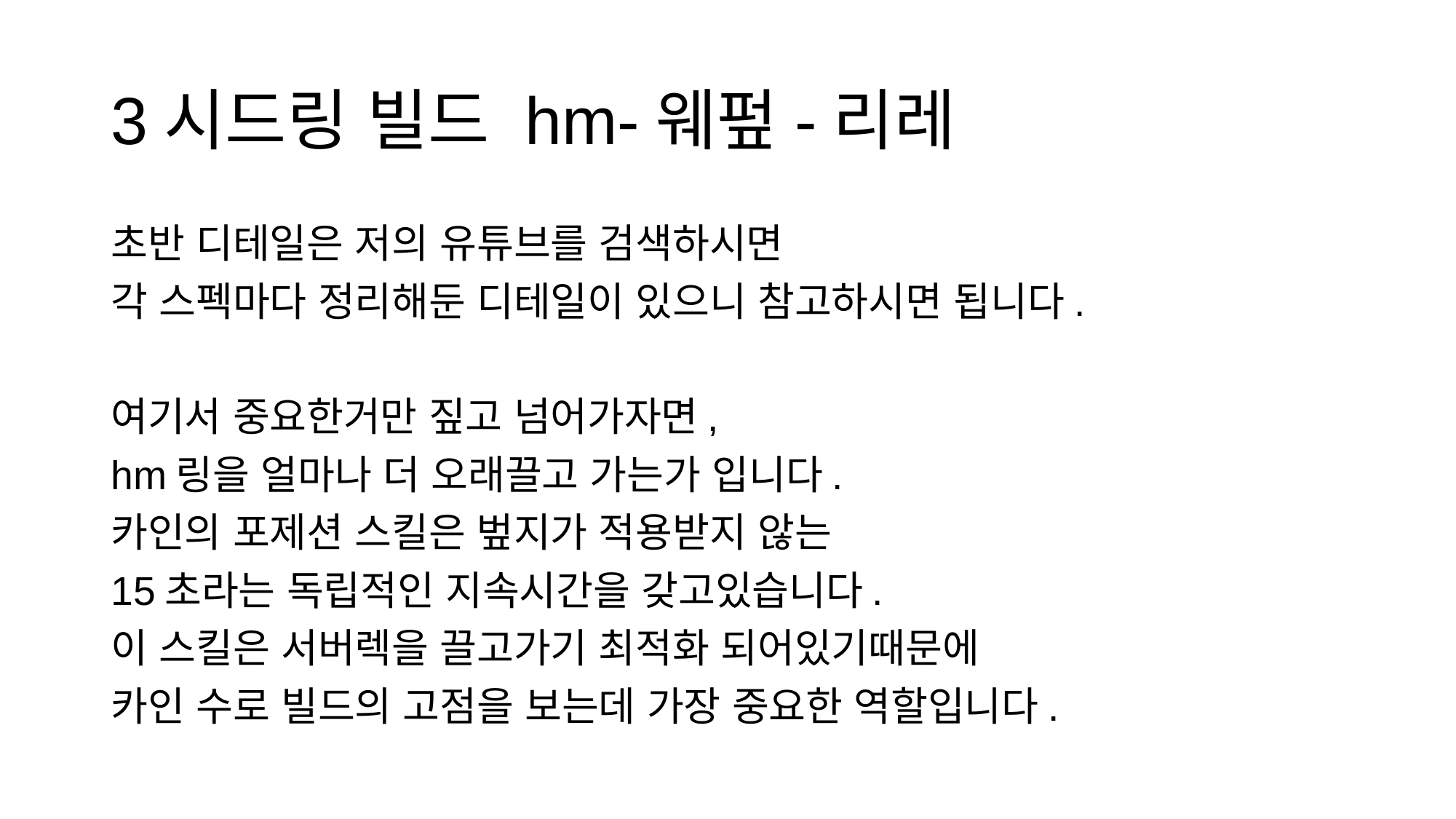

# 3시드링 빌드 hm-웨펖-리레
초반 디테일은 저의 유튜브를 검색하시면
각 스펙마다 정리해둔 디테일이 있으니 참고하시면 됩니다.

여기서 중요한거만 짚고 넘어가자면,
hm링을 얼마나 더 오래끌고 가는가 입니다.
카인의 포제션 스킬은 벞지가 적용받지 않는
15초라는 독립적인 지속시간을 갖고있습니다.
이 스킬은 서버렉을 끌고가기 최적화 되어있기때문에
카인 수로 빌드의 고점을 보는데 가장 중요한 역할입니다.